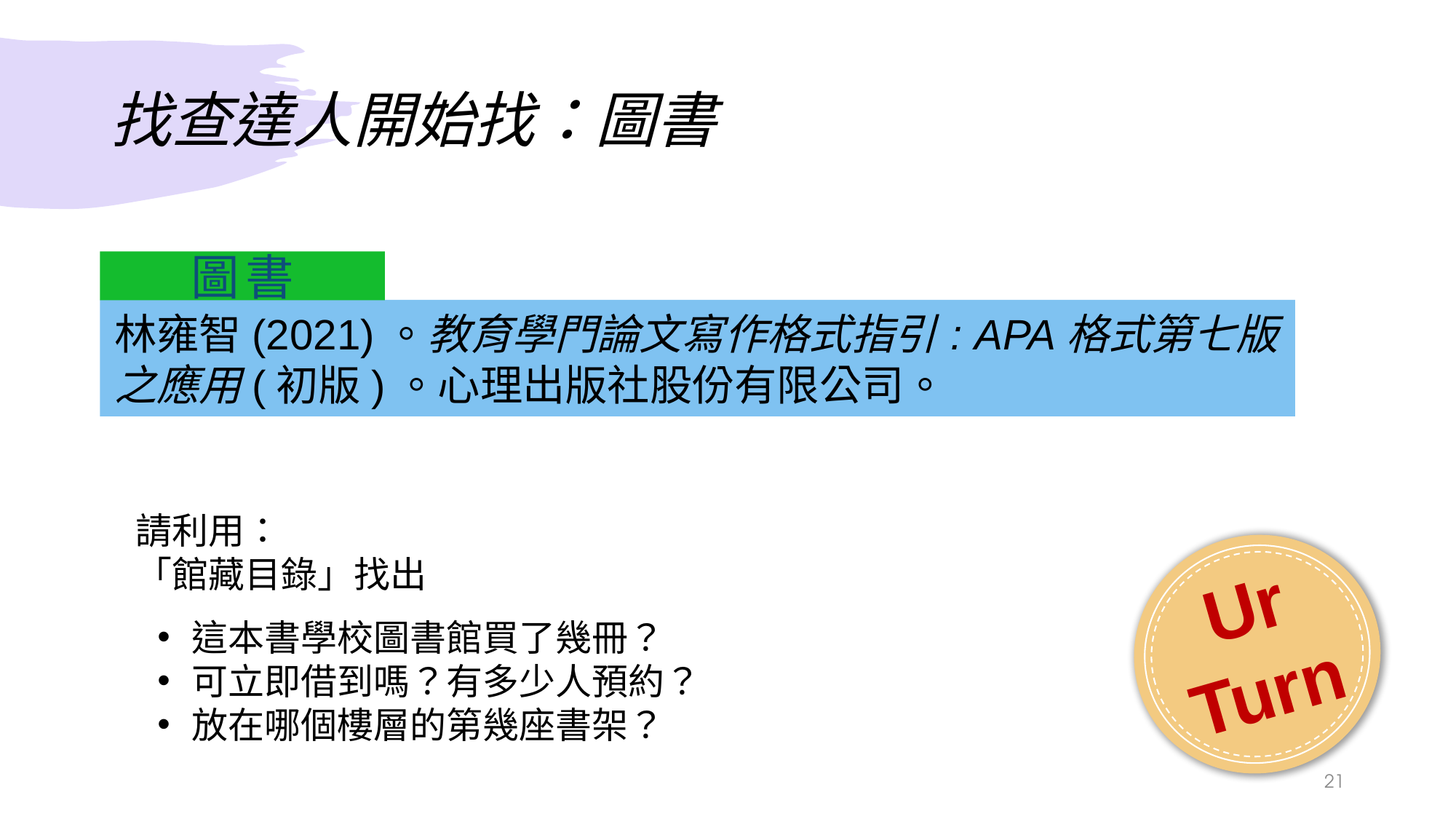

# 找查達人開始找：圖書
圖書
林雍智(2021)。教育學門論文寫作格式指引 : APA格式第七版之應用(初版)。心理出版社股份有限公司。
請利用：
「館藏目錄」找出

Ur
Turn

這本書學校圖書館買了幾冊？
可立即借到嗎？有多少人預約？
放在哪個樓層的第幾座書架？
21